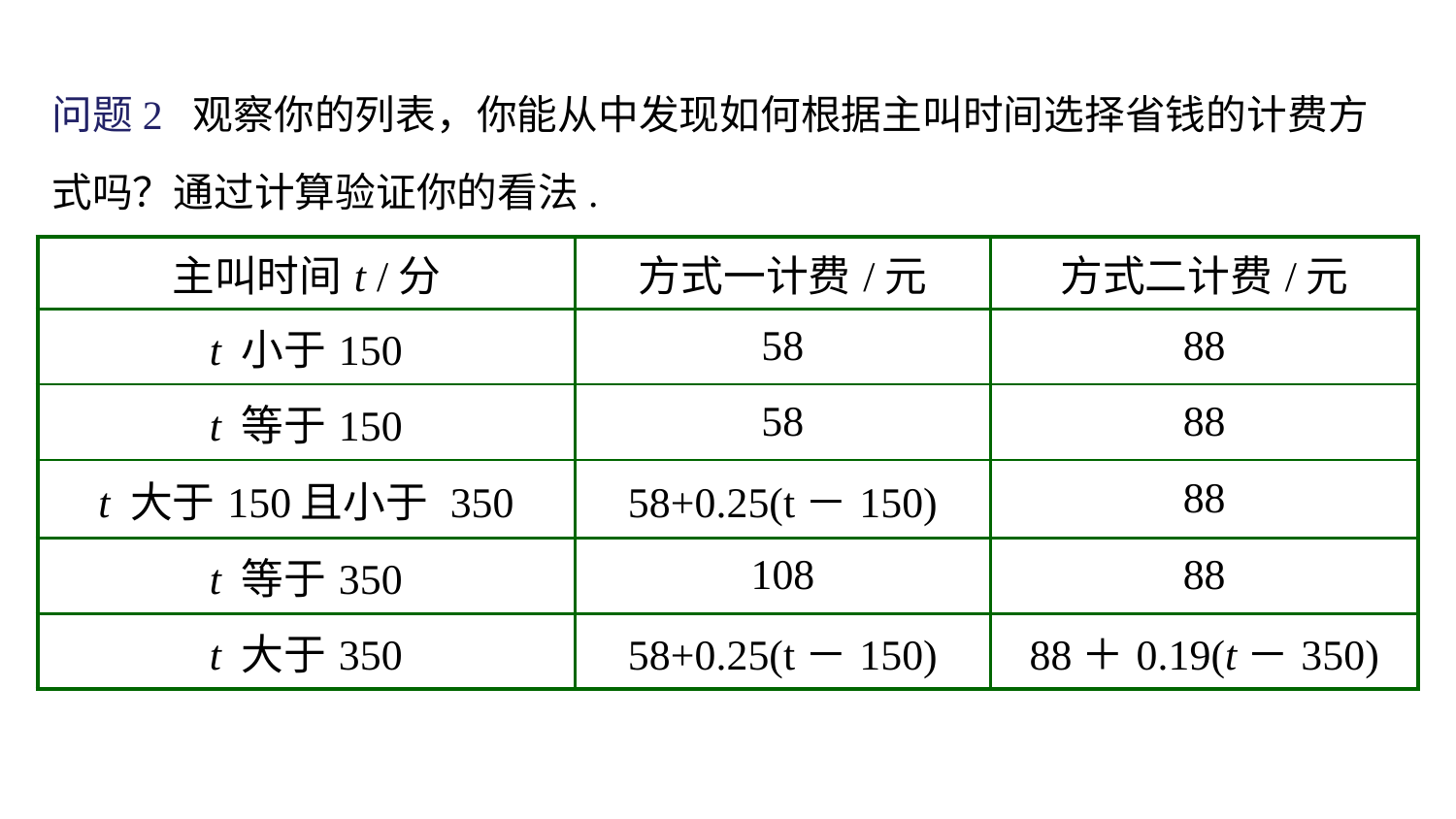

问题2  观察你的列表，你能从中发现如何根据主叫时间选择省钱的计费方式吗？通过计算验证你的看法.
| 主叫时间t /分 | 方式一计费/元 | 方式二计费/元 |
| --- | --- | --- |
| t 小于150 | 58 | 88 |
| t 等于150 | 58 | 88 |
| t 大于150且小于 350 | 58+0.25(t－150) | 88 |
| t 等于350 | 108 | 88 |
| t 大于350 | 58+0.25(t－150) | 88＋0.19(t－350) |